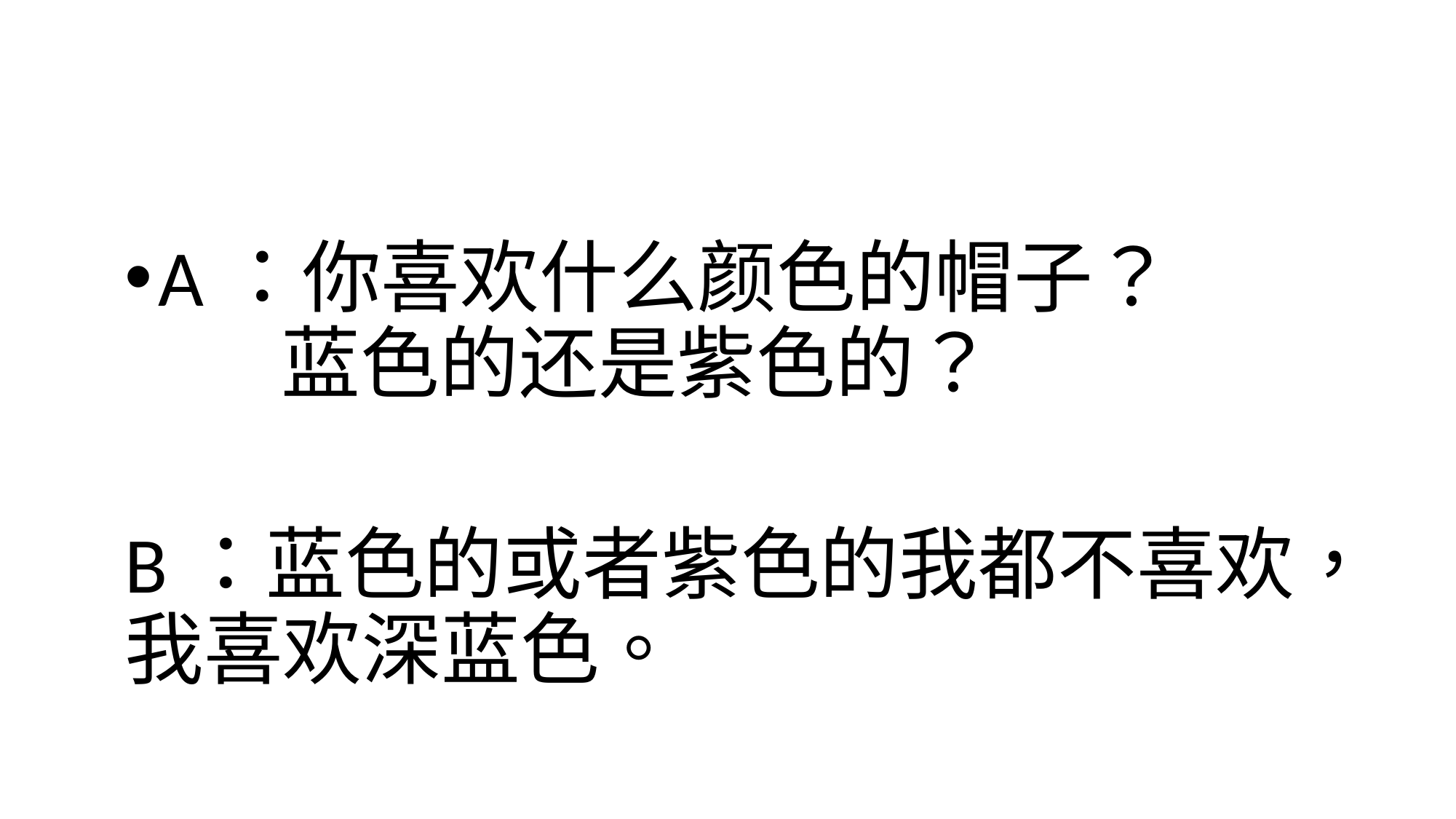

#
A：你喜欢什么颜色的帽子？
       蓝色的还是紫色的？
B：蓝色的或者紫色的我都不喜欢，我喜欢深蓝色。